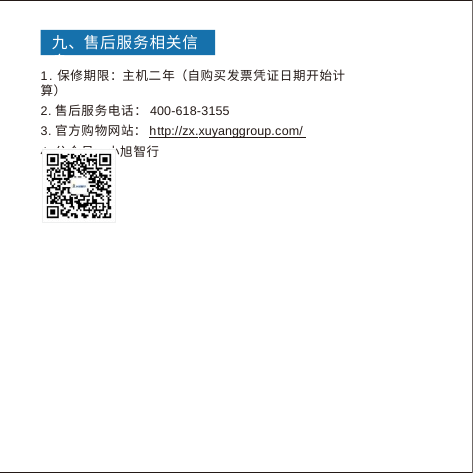

# 九、售后服务相关信息
1.保修期限：主机⼆年（⾃购买发票凭证⽇期开始计算）
2.售后服务电话：400-618-3155
3.官⽅购物⽹站：http://zx.xuyanggroup.com/
4.公众号：⼩旭智⾏